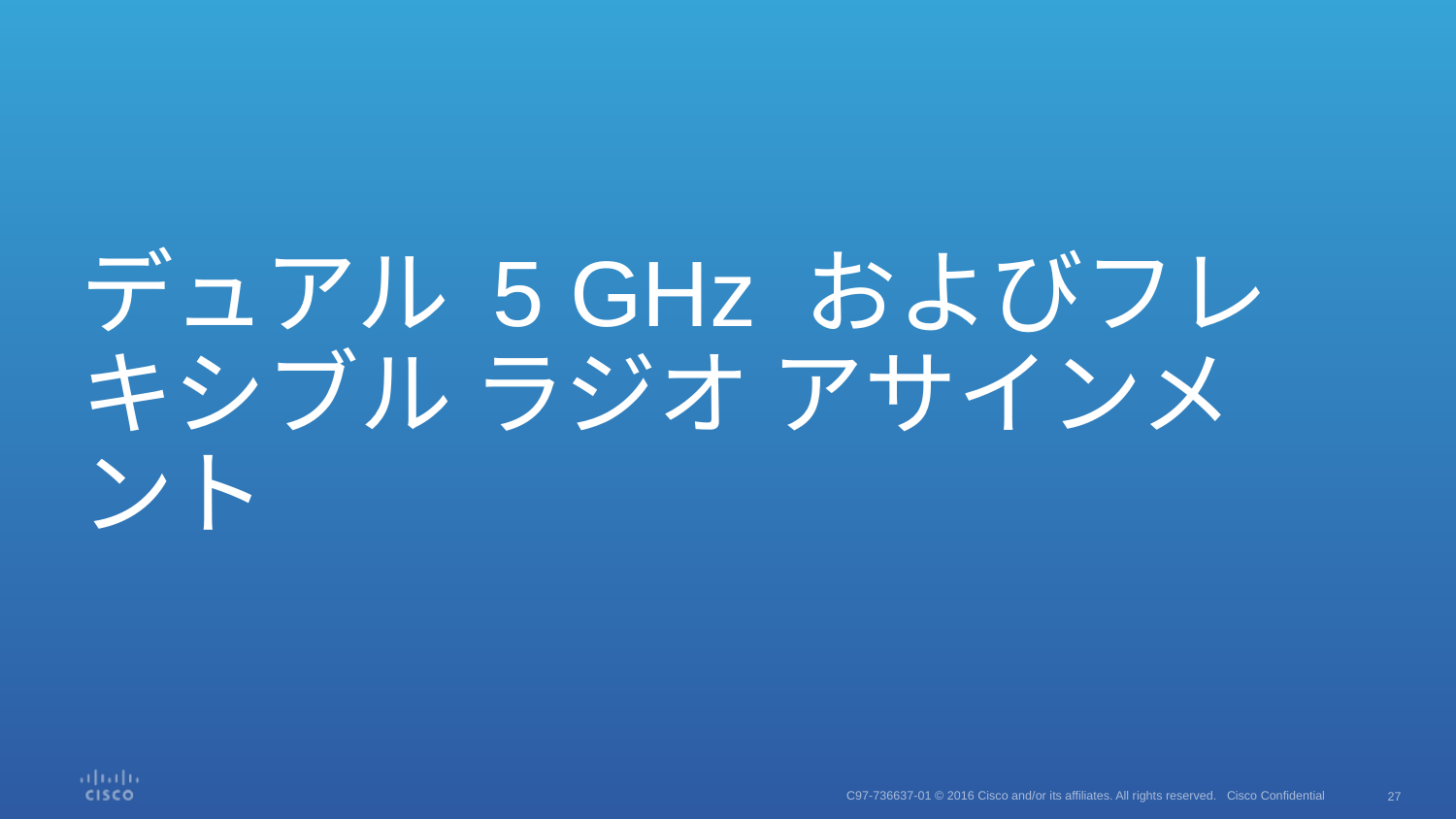

# デュアル 5 GHz およびフレキシブル ラジオ アサインメント